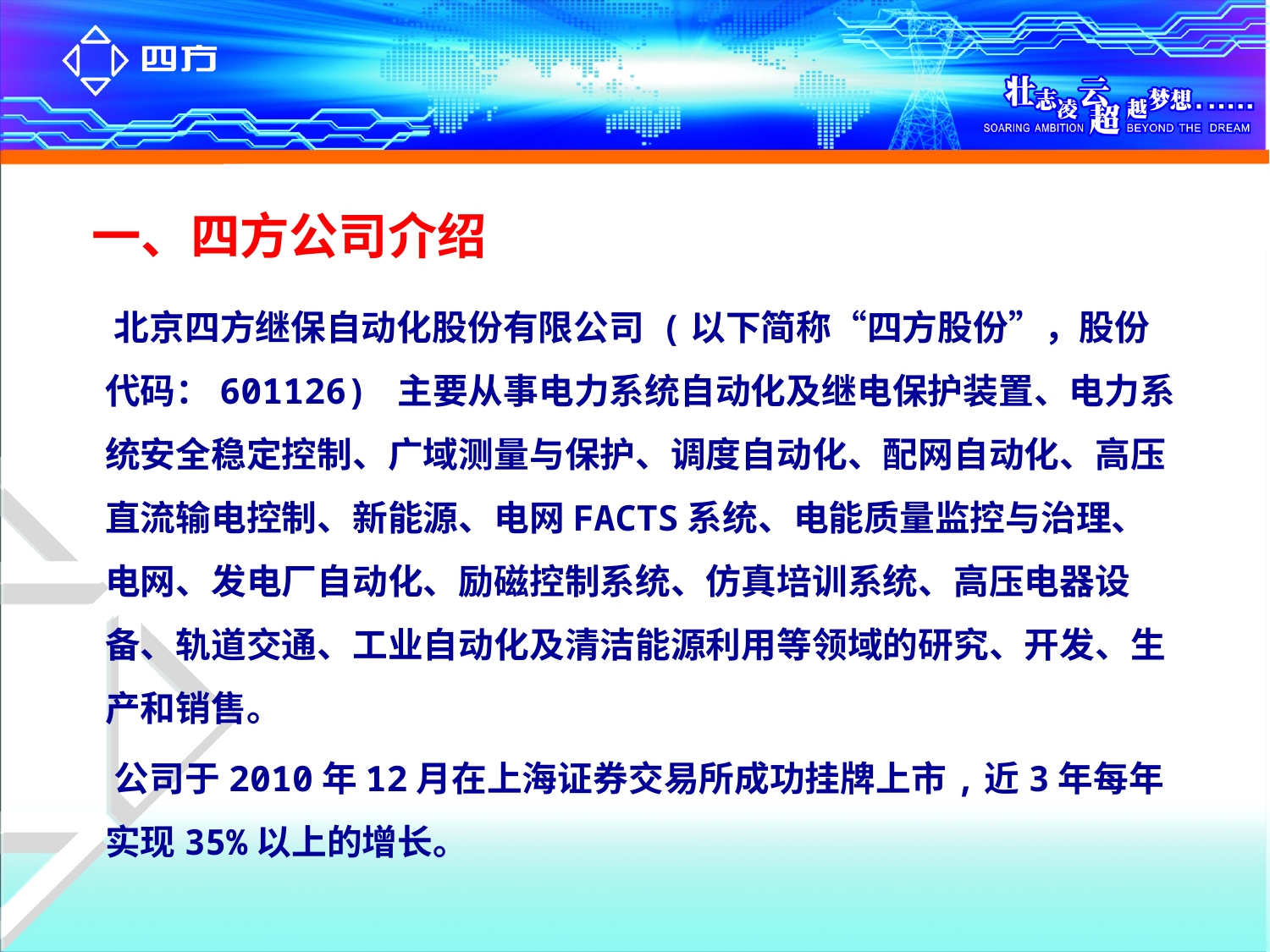

一、四方公司介绍
      北京四方继保自动化股份有限公司 (以下简称“四方股份”，股份代码：601126) 主要从事电力系统自动化及继电保护装置、电力系统安全稳定控制、广域测量与保护、调度自动化、配网自动化、高压直流输电控制、新能源、电网FACTS系统、电能质量监控与治理、电网、发电厂自动化、励磁控制系统、仿真培训系统、高压电器设备、轨道交通、工业自动化及清洁能源利用等领域的研究、开发、生产和销售。
      公司于2010年12月在上海证券交易所成功挂牌上市,近3年每年实现35%以上的增长。